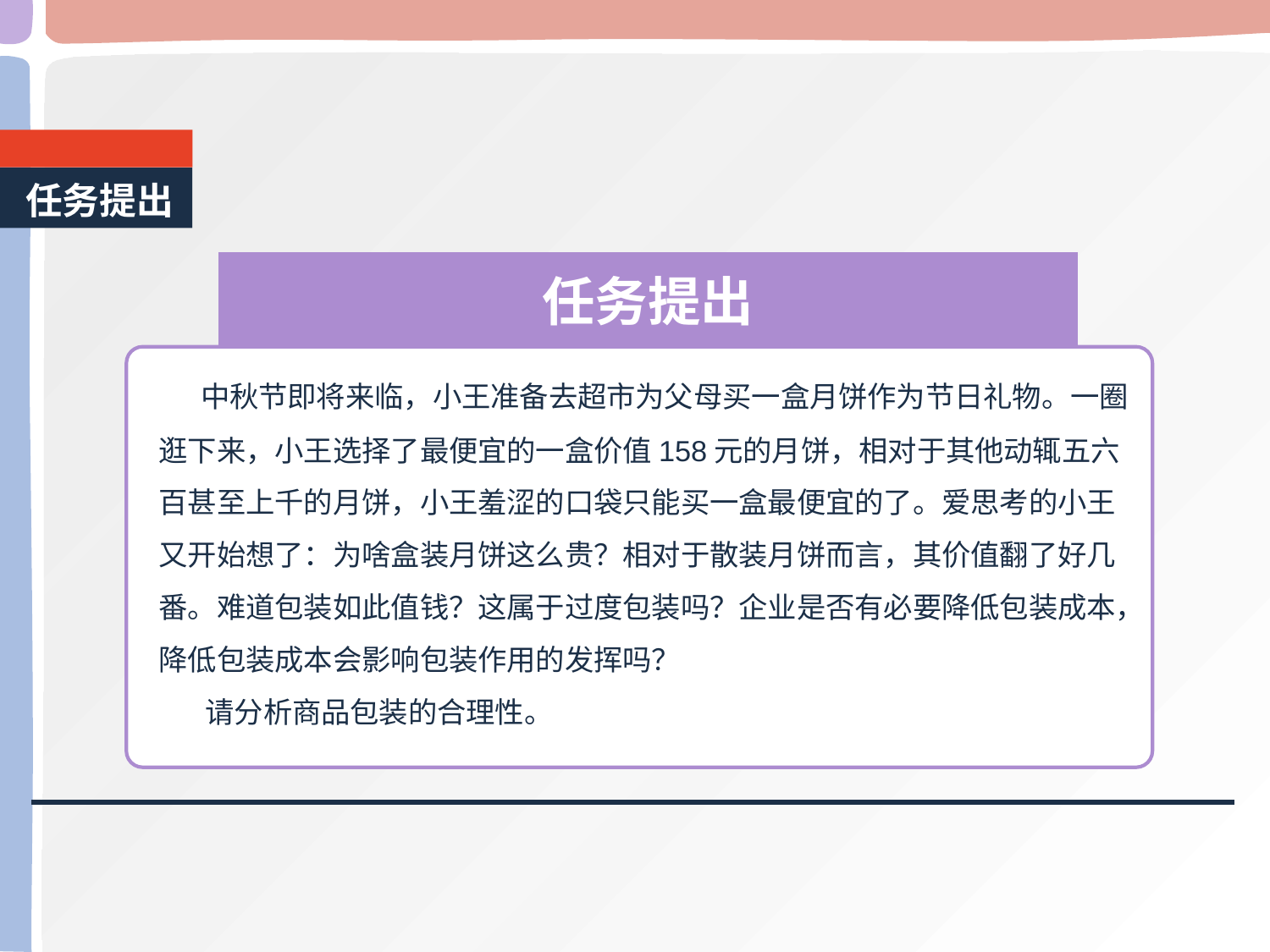

任务提出
任务提出
    中秋节即将来临，小王准备去超市为父母买一盒月饼作为节日礼物。一圈逛下来，小王选择了最便宜的一盒价值158元的月饼，相对于其他动辄五六百甚至上千的月饼，小王羞涩的口袋只能买一盒最便宜的了。爱思考的小王又开始想了：为啥盒装月饼这么贵？相对于散装月饼而言，其价值翻了好几番。难道包装如此值钱？这属于过度包装吗？企业是否有必要降低包装成本，降低包装成本会影响包装作用的发挥吗？
      请分析商品包装的合理性。